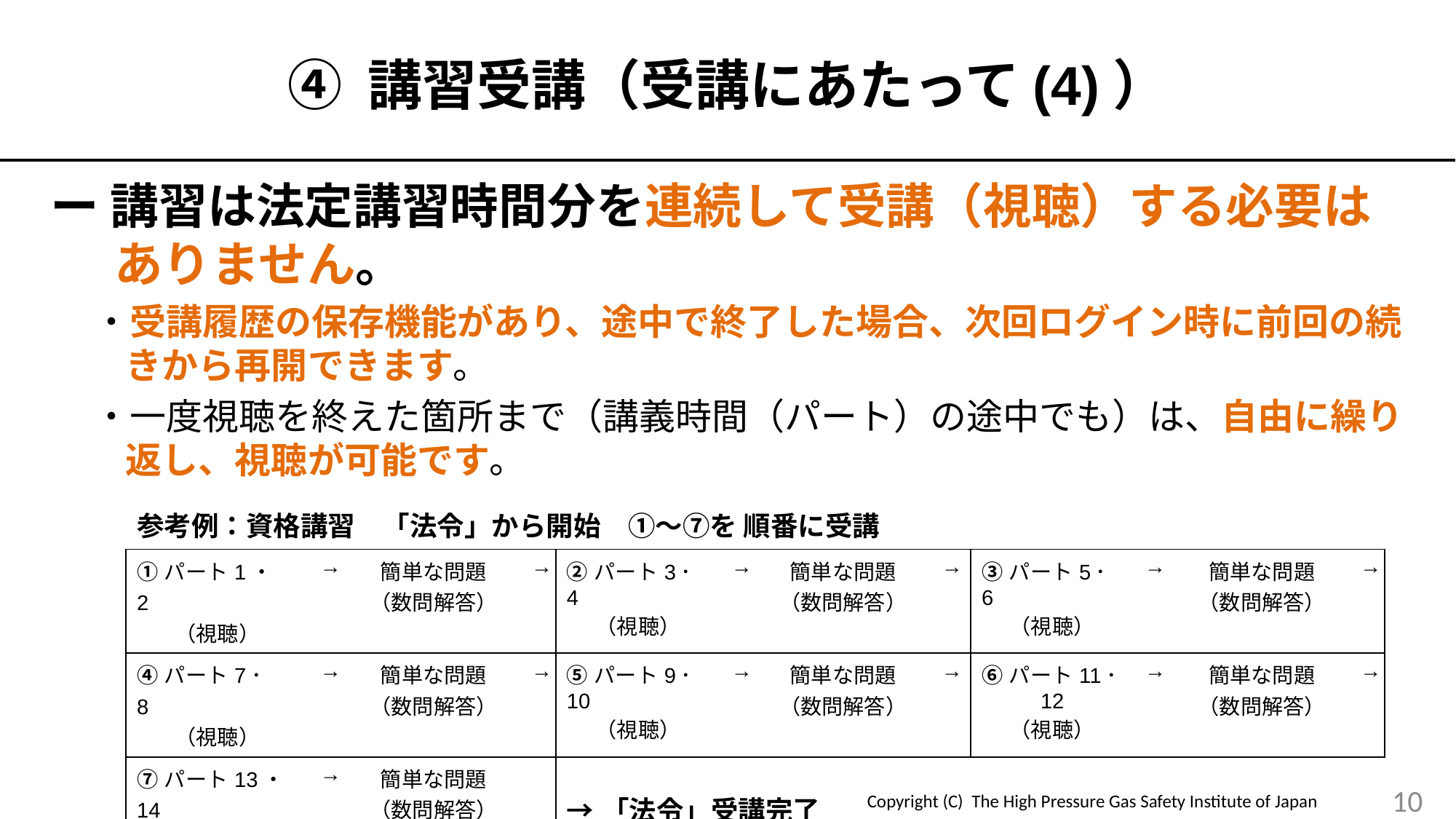

④ 講習受講（受講にあたって(4)）
ー 講習は法定講習時間分を連続して受講（視聴）する必要はありません。
・受講履歴の保存機能があり、途中で終了した場合、次回ログイン時に前回の続きから再開できます。
・一度視聴を終えた箇所まで（講義時間（パート）の途中でも）は、自由に繰り返し、視聴が可能です。

| 参考例：資格講習　「法令」から開始　①～⑦を 順番に受講 |  |  |  |  |  |  |  |  |  |  |  |
| --- | --- | --- | --- | --- | --- | --- | --- | --- | --- | --- | --- |
| ①パート1・2　 （視聴） | → | 簡単な問題 （数問解答） | → | ②パート3･4 （視聴） | → | 簡単な問題 （数問解答） | → | ③パート5･6 （視聴） | → | 簡単な問題 （数問解答） | → |
| ④パート7･8　 （視聴） | → | 簡単な問題 （数問解答） | → | ⑤パート9･10 （視聴） | → | 簡単な問題 （数問解答） | → | ⑥パート11･12 （視聴） | → | 簡単な問題 （数問解答） | → |
| ⑦パート13・14　 （視聴） | → | 簡単な問題 （数問解答） |  | →「法令」受講完了 |  |  |  |  |  |  |  |
| 「学識」（講習によってはないものがあります。）や「保安管理技術」についても同様に受講していただきます。 |  |  |  |  |  |  |  |  |  |  |  |
10